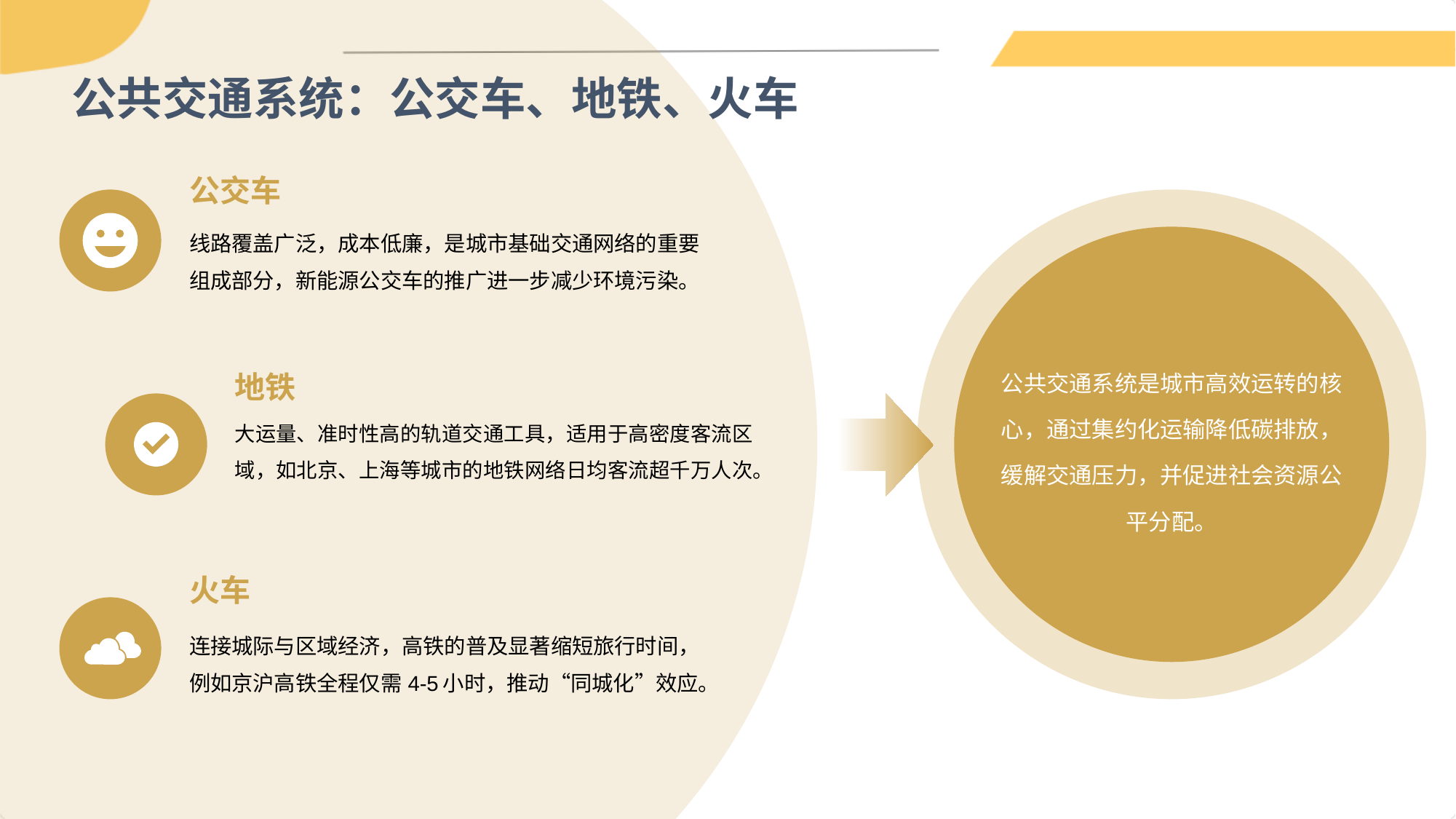

公共交通系统：公交车、地铁、火车
公交车

线路覆盖广泛，成本低廉，是城市基础交通网络的重要组成部分，新能源公交车的推广进一步减少环境污染。

公共交通系统是城市高效运转的核心，通过集约化运输降低碳排放，缓解交通压力，并促进社会资源公平分配。
地铁

大运量、准时性高的轨道交通工具，适用于高密度客流区域，如北京、上海等城市的地铁网络日均客流超千万人次。

火车

连接城际与区域经济，高铁的普及显著缩短旅行时间，例如京沪高铁全程仅需4-5小时，推动“同城化”效应。